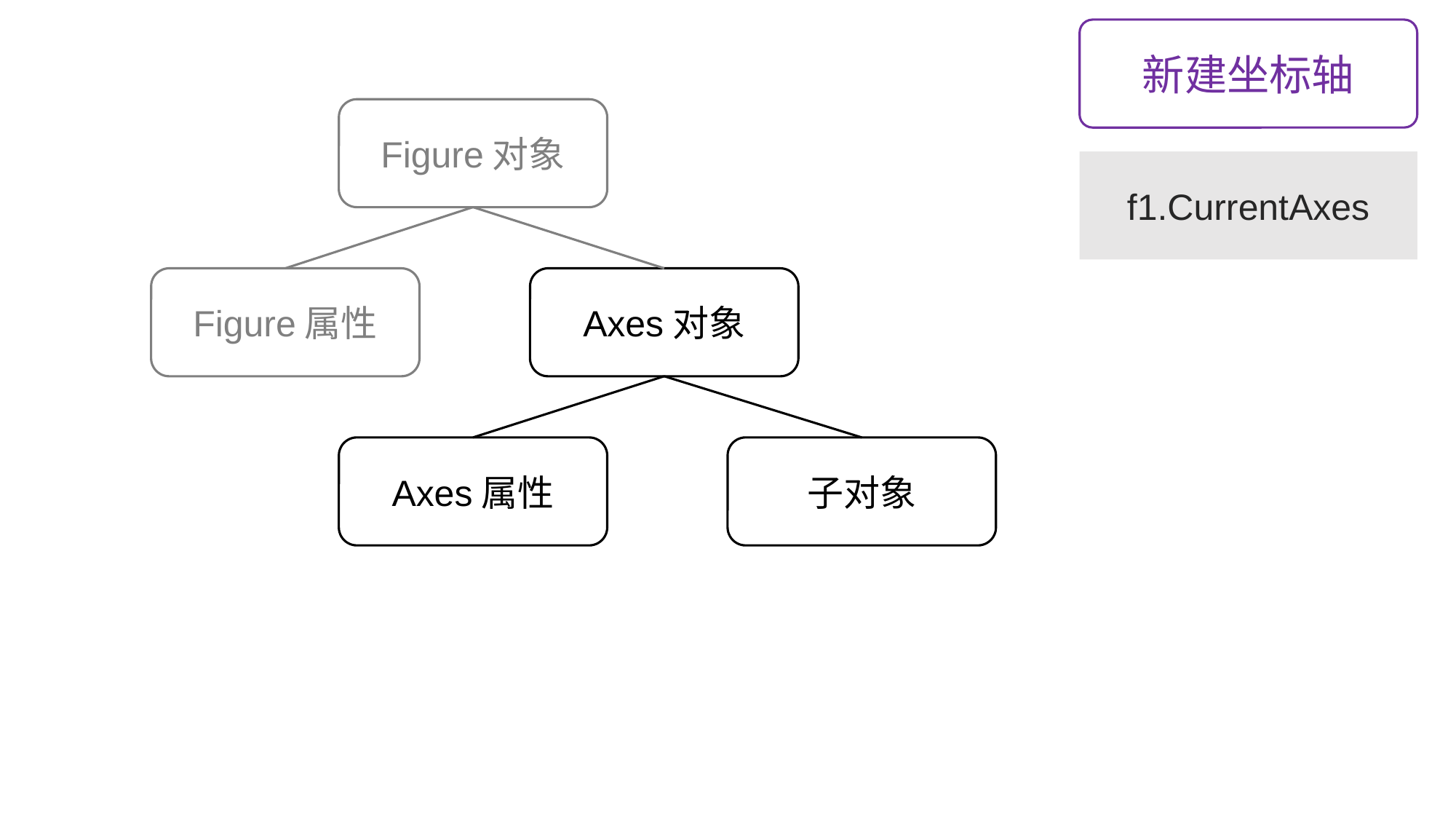

新建坐标轴
Figure对象
f1.CurrentAxes
Figure属性
Axes对象
Axes属性
子对象